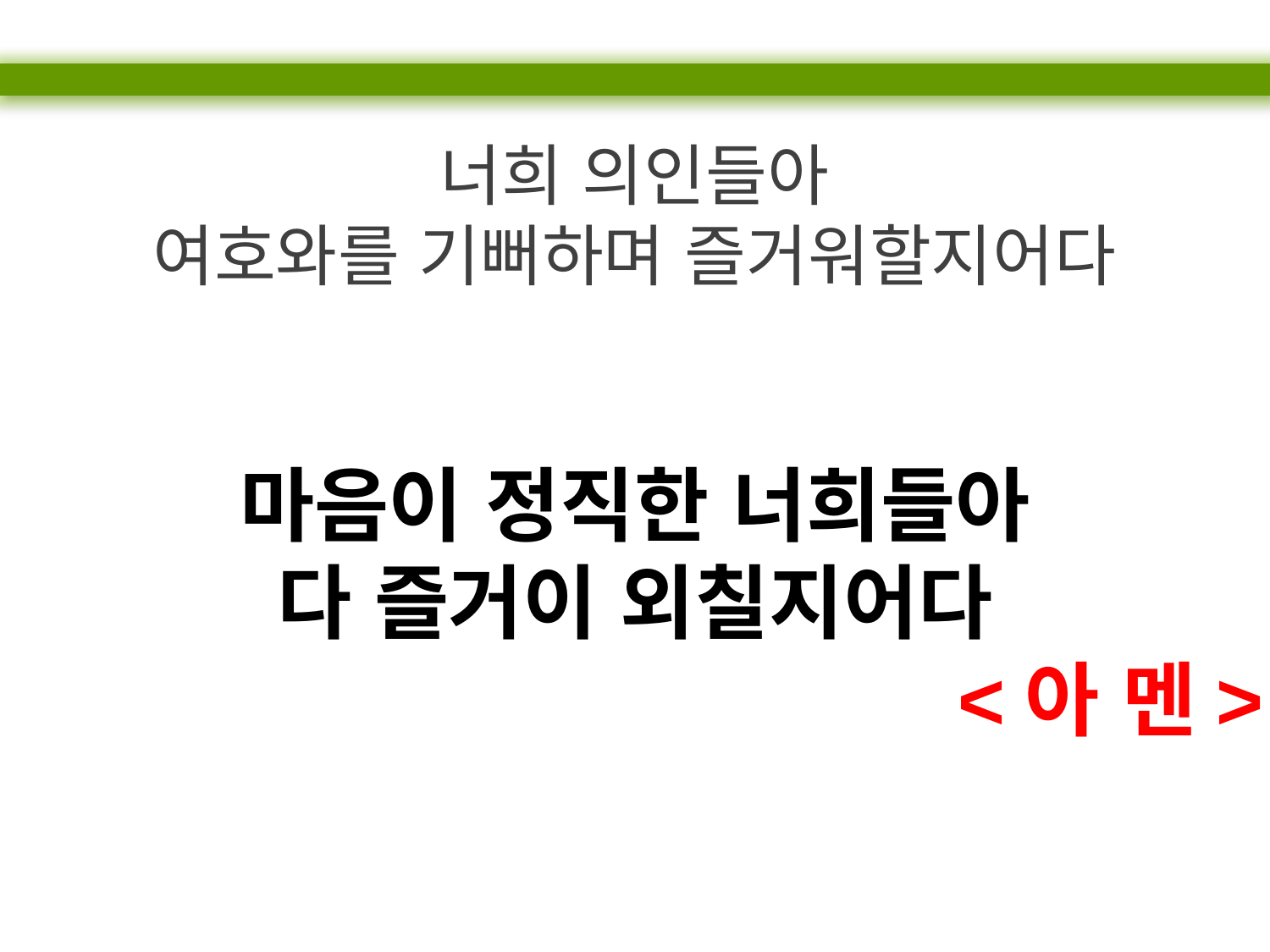

너희 의인들아
여호와를 기뻐하며 즐거워할지어다
마음이 정직한 너희들아
다 즐거이 외칠지어다
<아 멘>